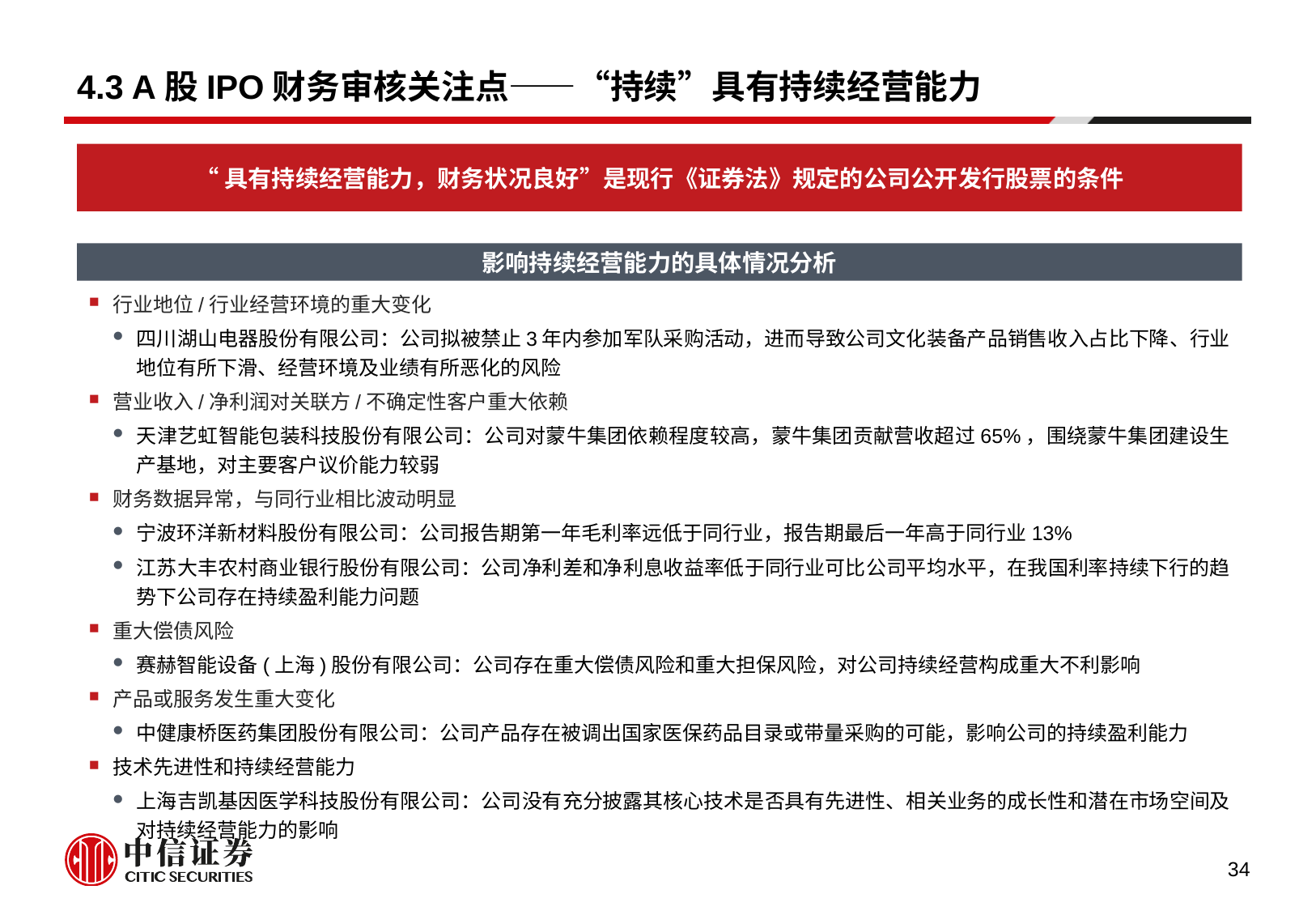

# 4.3 A股IPO财务审核关注点——“持续”具有持续经营能力
“具有持续经营能力，财务状况良好”是现行《证券法》规定的公司公开发行股票的条件
影响持续经营能力的具体情况分析
行业地位/行业经营环境的重大变化
四川湖山电器股份有限公司：公司拟被禁止3年内参加军队采购活动，进而导致公司文化装备产品销售收入占比下降、行业地位有所下滑、经营环境及业绩有所恶化的风险
营业收入/净利润对关联方/不确定性客户重大依赖
天津艺虹智能包装科技股份有限公司：公司对蒙牛集团依赖程度较高，蒙牛集团贡献营收超过65%，围绕蒙牛集团建设生产基地，对主要客户议价能力较弱
财务数据异常，与同行业相比波动明显
宁波环洋新材料股份有限公司：公司报告期第一年毛利率远低于同行业，报告期最后一年高于同行业13%
江苏大丰农村商业银行股份有限公司：公司净利差和净利息收益率低于同行业可比公司平均水平，在我国利率持续下行的趋势下公司存在持续盈利能力问题
重大偿债风险
赛赫智能设备(上海)股份有限公司：公司存在重大偿债风险和重大担保风险，对公司持续经营构成重大不利影响
产品或服务发生重大变化
中健康桥医药集团股份有限公司：公司产品存在被调出国家医保药品目录或带量采购的可能，影响公司的持续盈利能力
技术先进性和持续经营能力
上海吉凯基因医学科技股份有限公司：公司没有充分披露其核心技术是否具有先进性、相关业务的成长性和潜在市场空间及对持续经营能力的影响